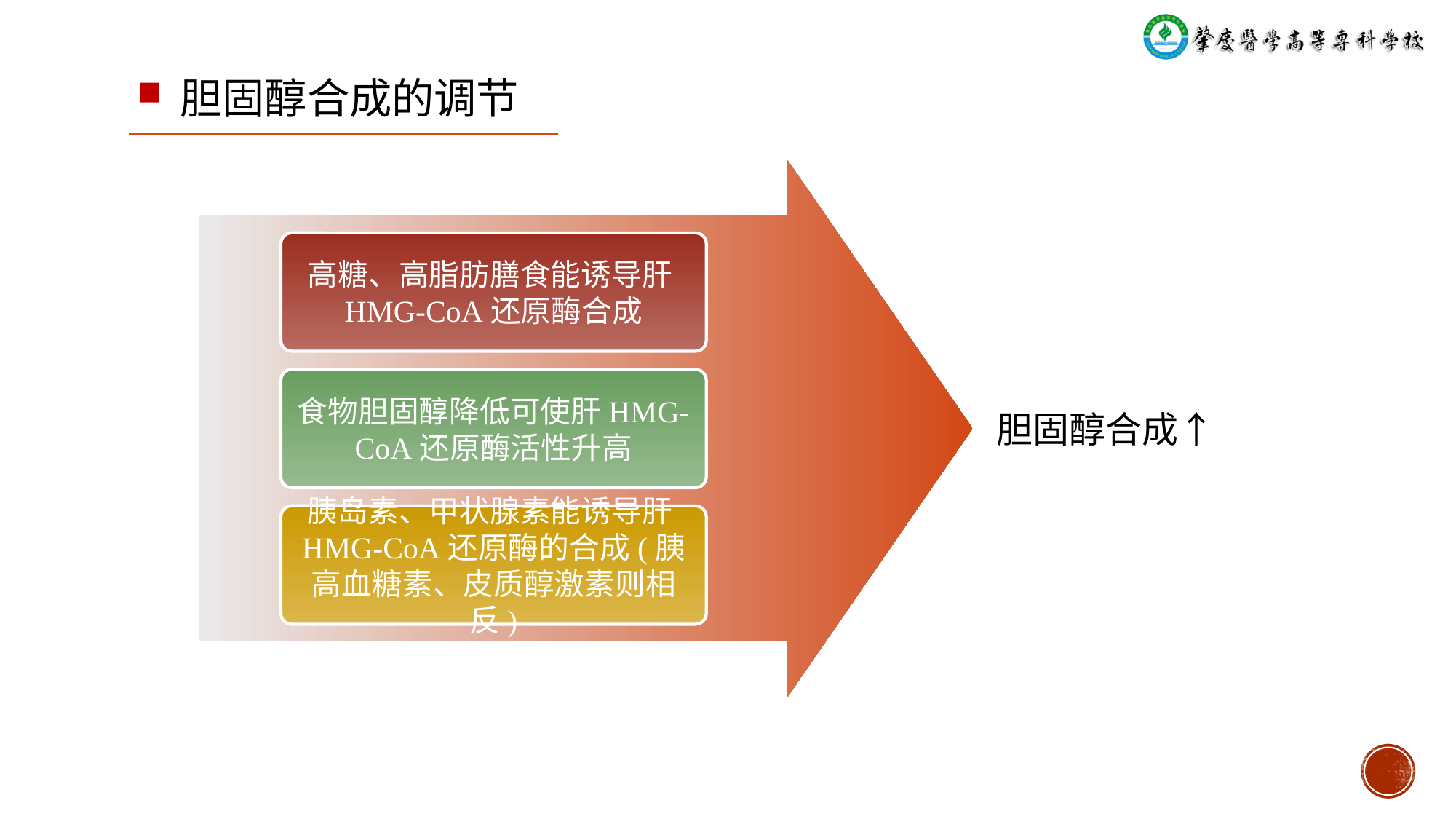

# 胆固醇合成的调节

高糖、高脂肪膳食能诱导肝HMG-CoA还原酶合成
食物胆固醇降低可使肝HMG-CoA还原酶活性升高
胆固醇合成↑
胰岛素、甲状腺素能诱导肝HMG-CoA还原酶的合成(胰高血糖素、皮质醇激素则相反)